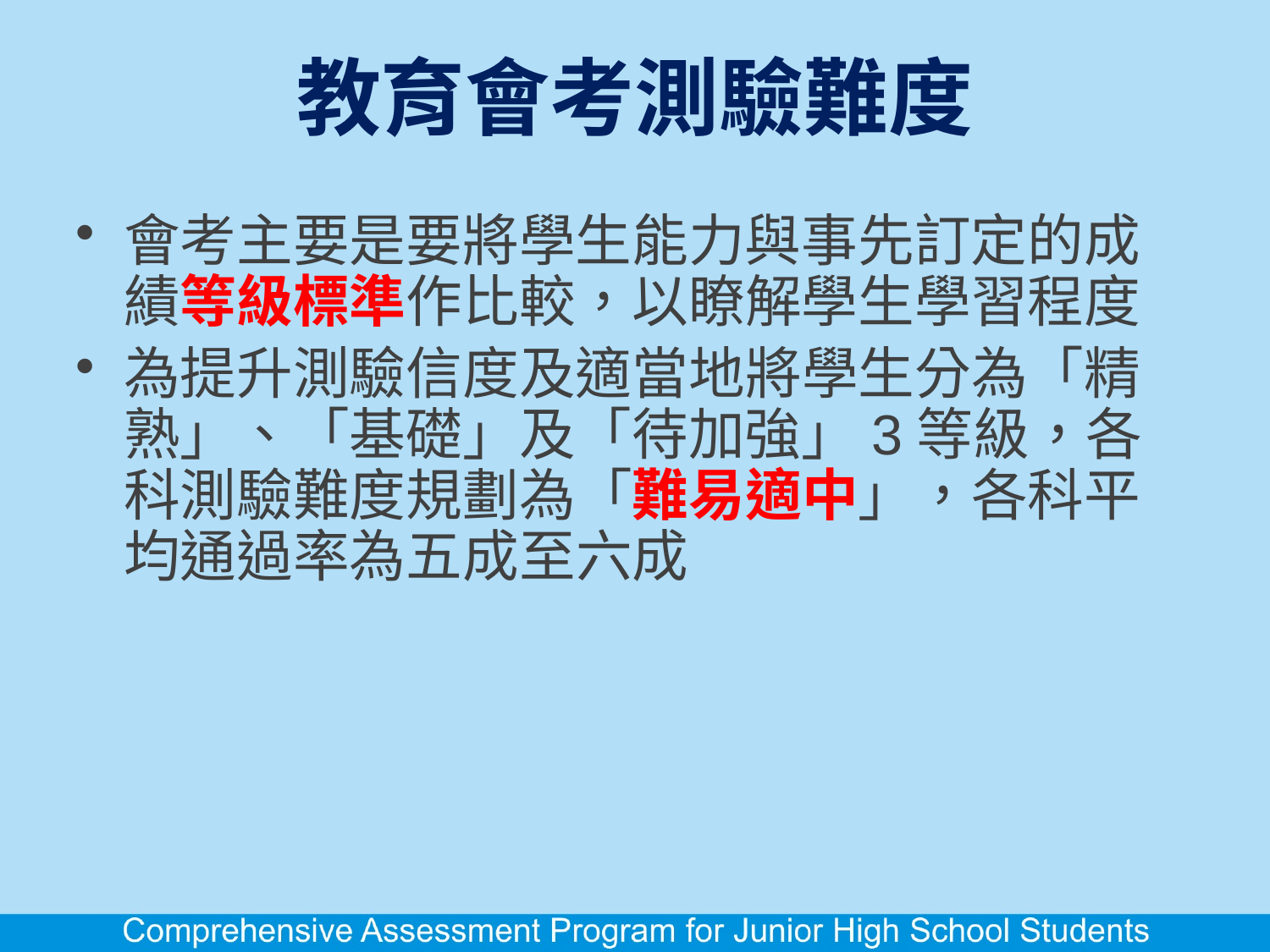

# 教育會考測驗難度
會考主要是要將學生能力與事先訂定的成績等級標準作比較，以瞭解學生學習程度
為提升測驗信度及適當地將學生分為「精熟」、「基礎」及「待加強」3等級，各科測驗難度規劃為「難易適中」，各科平均通過率為五成至六成